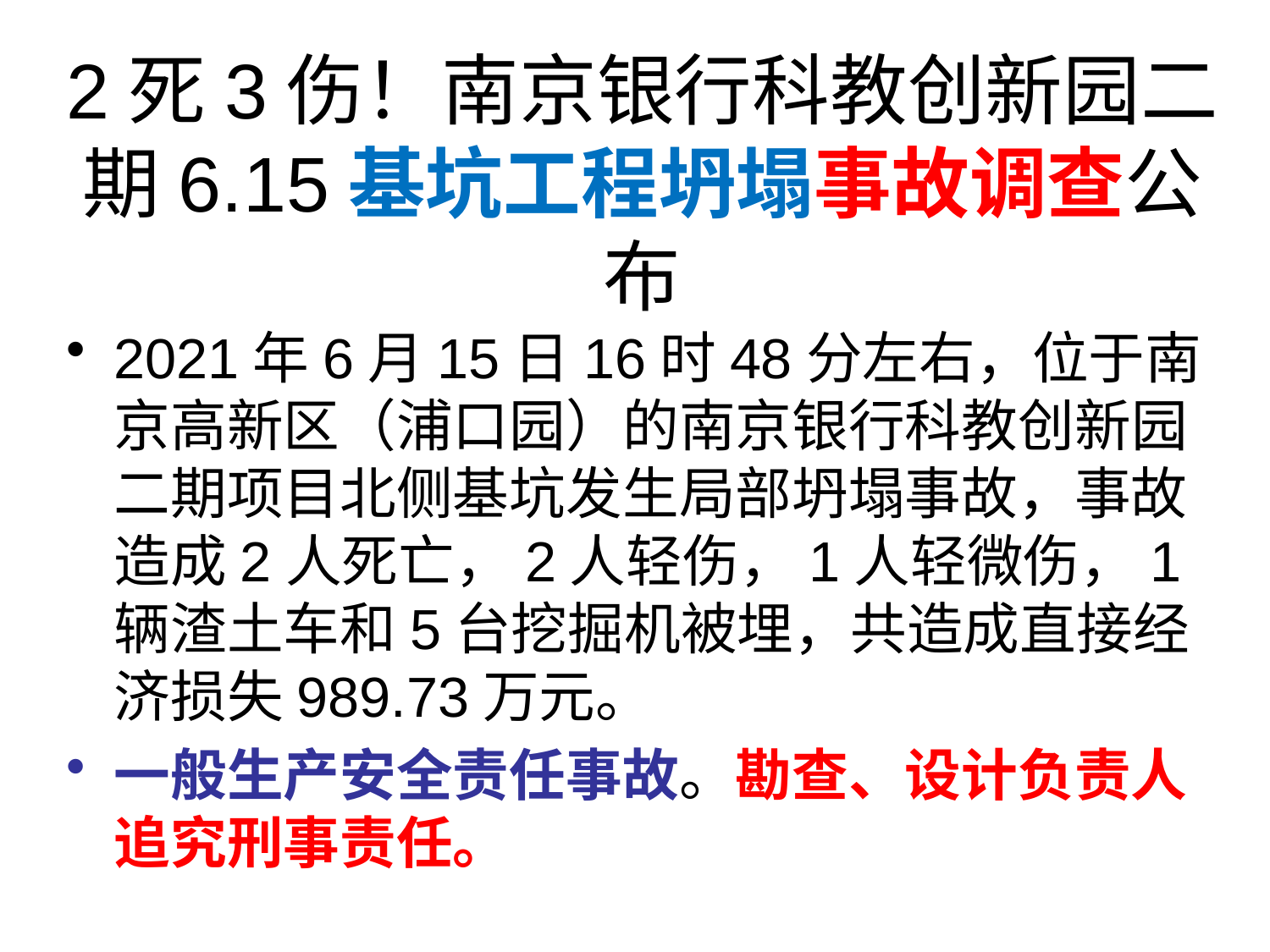

# 2死3伤！南京银行科教创新园二期6.15基坑工程坍塌事故调查公布
2021年6月15日16时48分左右，位于南京高新区（浦口园）的南京银行科教创新园二期项目北侧基坑发生局部坍塌事故，事故造成2人死亡，2人轻伤，1人轻微伤，1辆渣土车和5台挖掘机被埋，共造成直接经济损失989.73万元。
一般生产安全责任事故。勘查、设计负责人追究刑事责任。